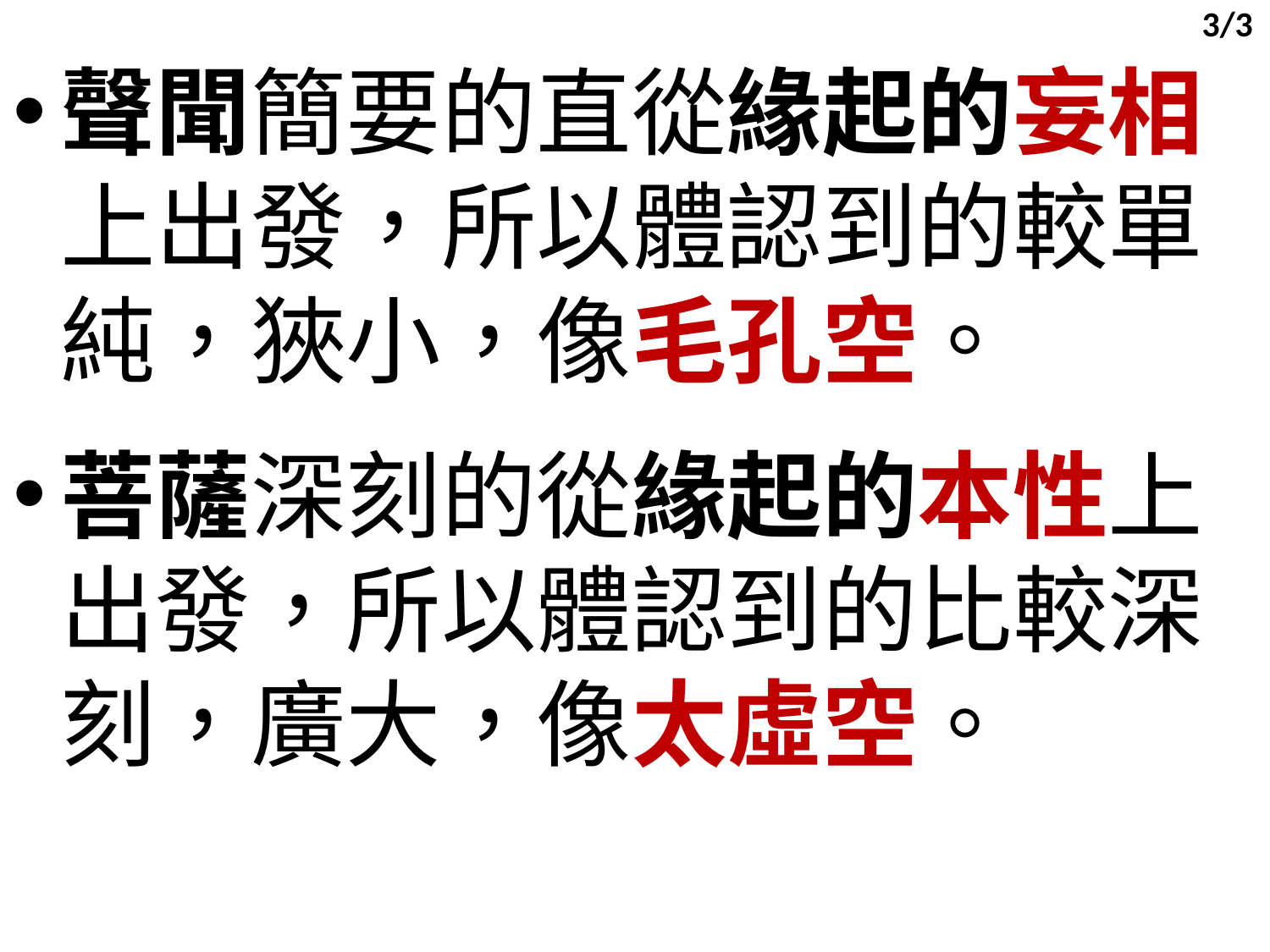

3/3
聲聞簡要的直從緣起的妄相上出發，所以體認到的較單純，狹小，像毛孔空。
菩薩深刻的從緣起的本性上出發，所以體認到的比較深刻，廣大，像太虛空。